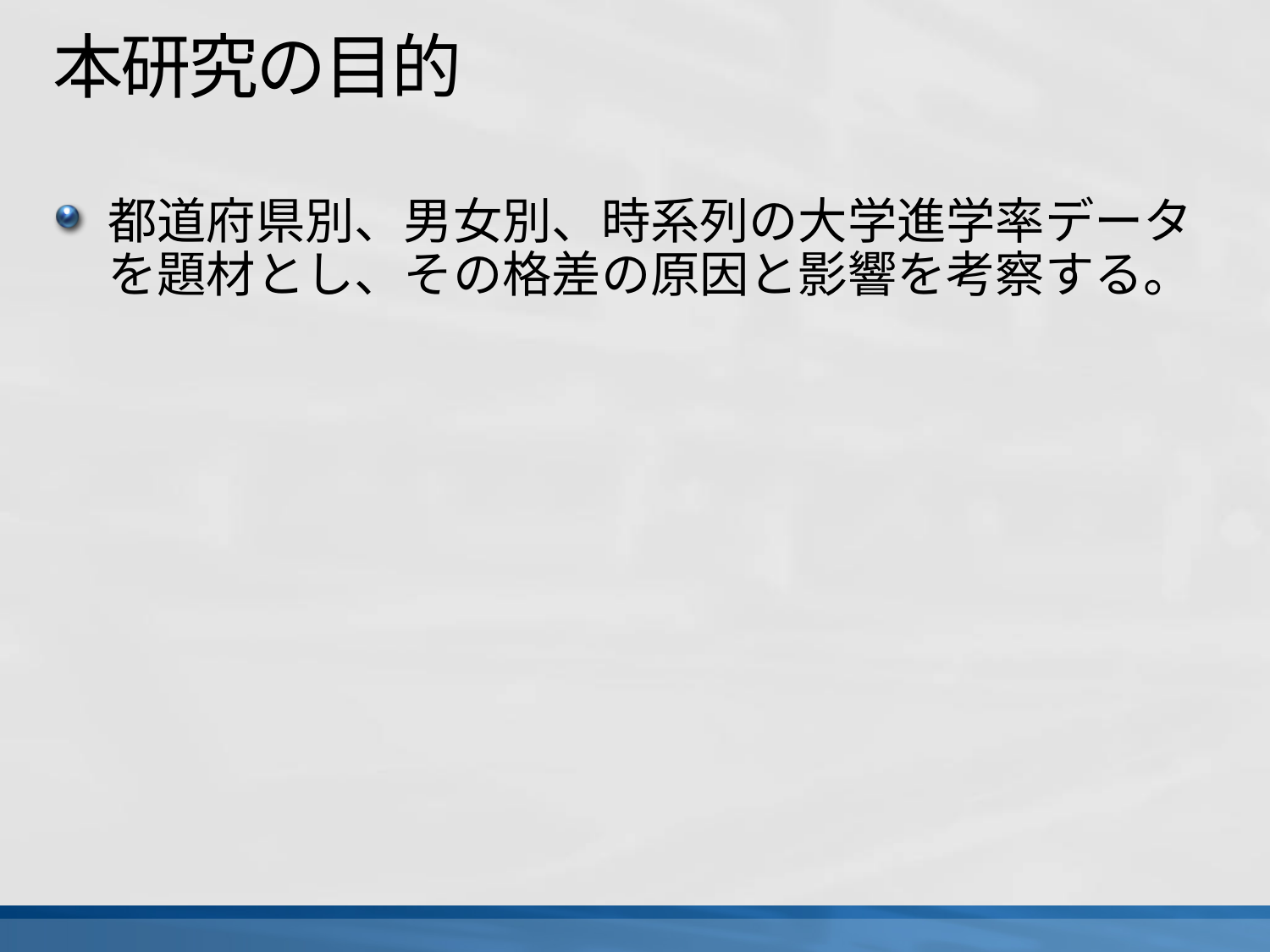

# 本研究の目的
都道府県別、男女別、時系列の大学進学率データを題材とし、その格差の原因と影響を考察する。